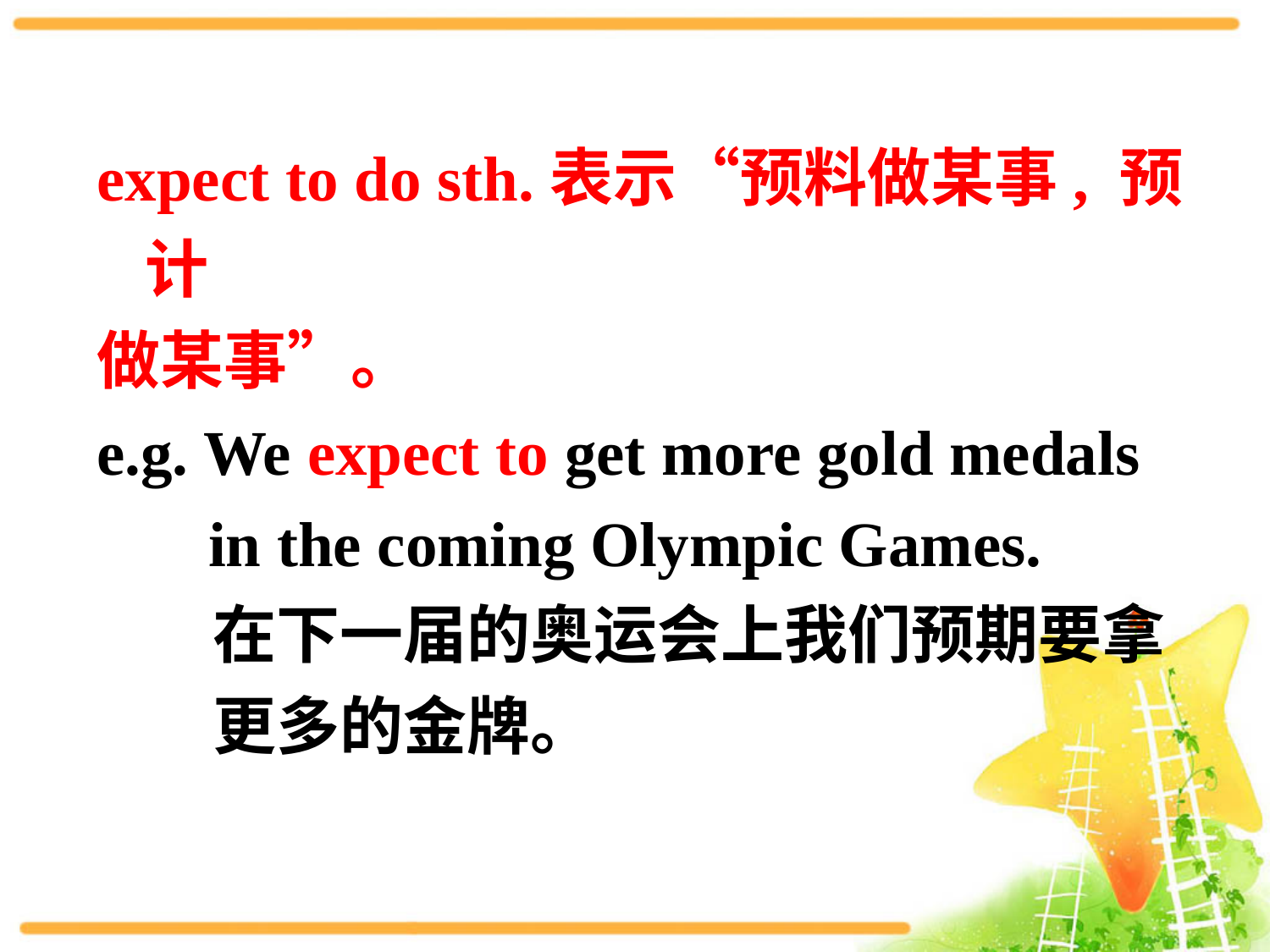

expect to do sth.表示“预料做某事, 预计
做某事”。
e.g. We expect to get more gold medals
       in the coming Olympic Games.
       在下一届的奥运会上我们预期要拿
       更多的金牌。